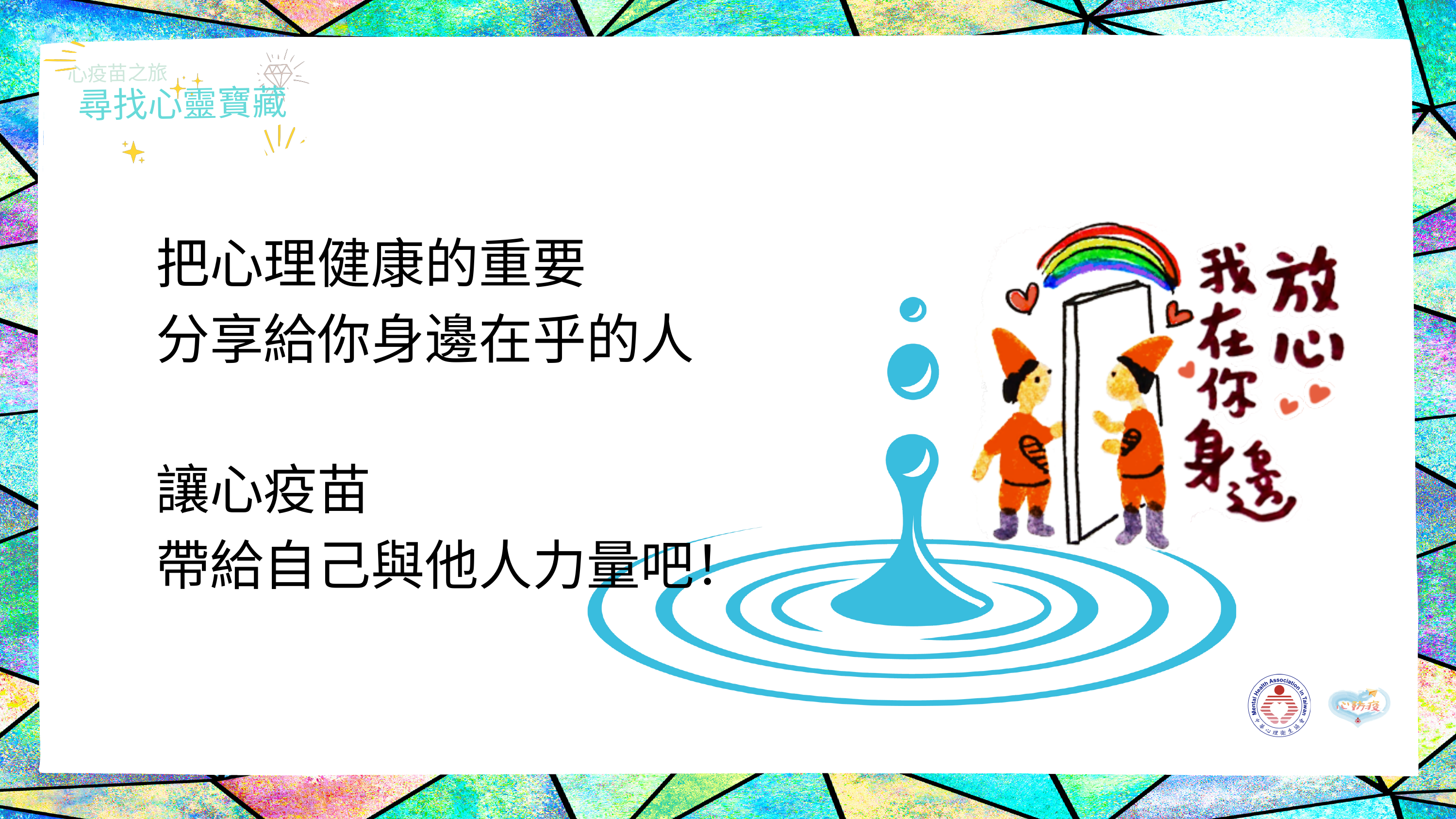

心疫苗之旅

尋找心靈寶藏

把心理健康的重要
分享給你身邊在乎的人

讓心疫苗
帶給自己與他人力量吧！